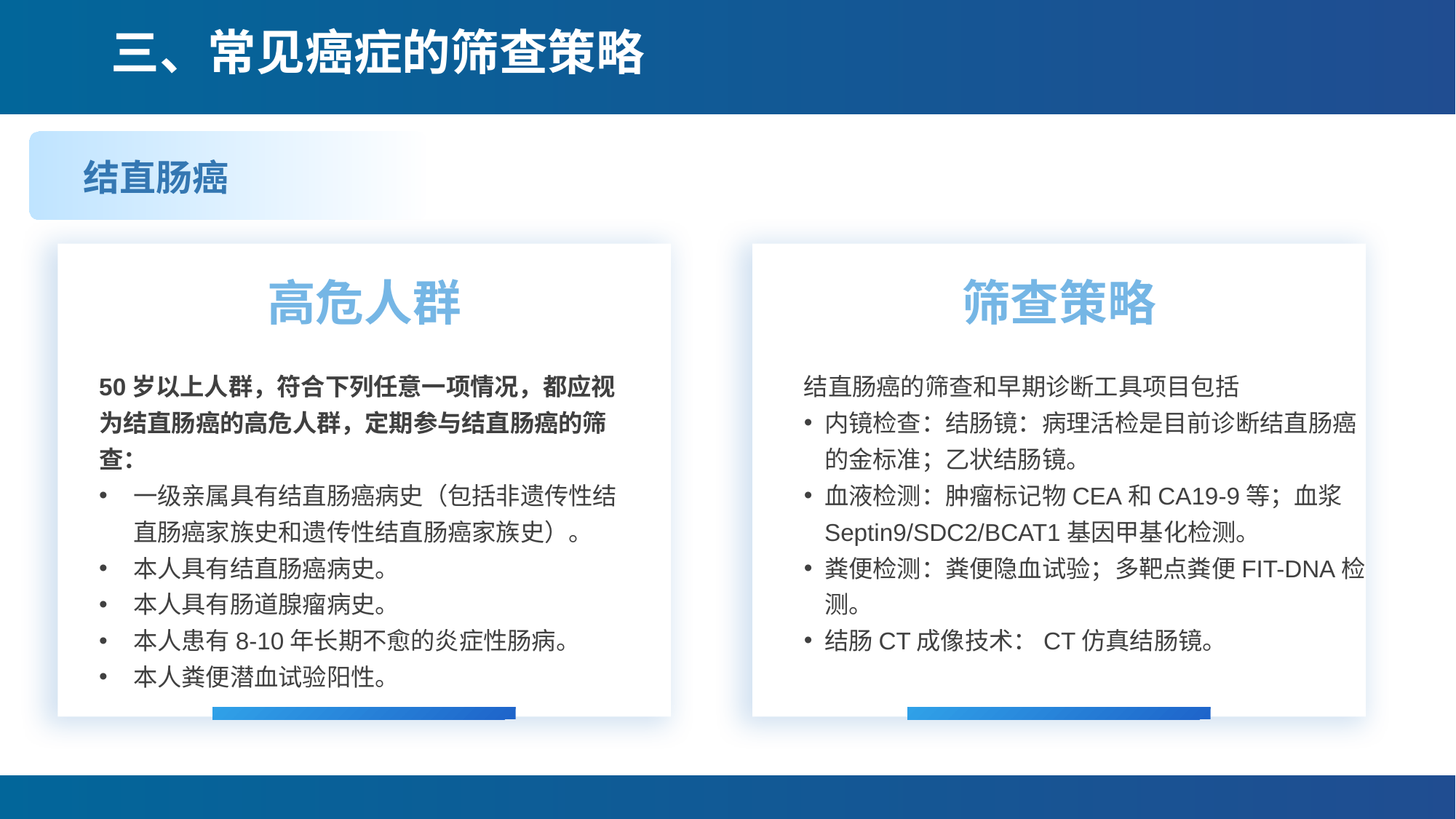

# 三、常见癌症的筛查策略
05

结直肠癌

高危人群

筛查策略

50岁以上人群，符合下列任意一项情况，都应视为结直肠癌的高危人群，定期参与结直肠癌的筛查：
一级亲属具有结直肠癌病史（包括非遗传性结直肠癌家族史和遗传性结直肠癌家族史）。
本人具有结直肠癌病史。
本人具有肠道腺瘤病史。
本人患有8-10年长期不愈的炎症性肠病。
本人粪便潜血试验阳性。
结直肠癌的筛查和早期诊断工具项目包括
内镜检查：结肠镜：病理活检是目前诊断结直肠癌的金标准；乙状结肠镜。
血液检测：肿瘤标记物CEA和CA19-9等；血浆Septin9/SDC2/BCAT1基因甲基化检测。
粪便检测：粪便隐血试验；多靶点粪便FIT-DNA检测。
结肠CT成像技术：CT仿真结肠镜。